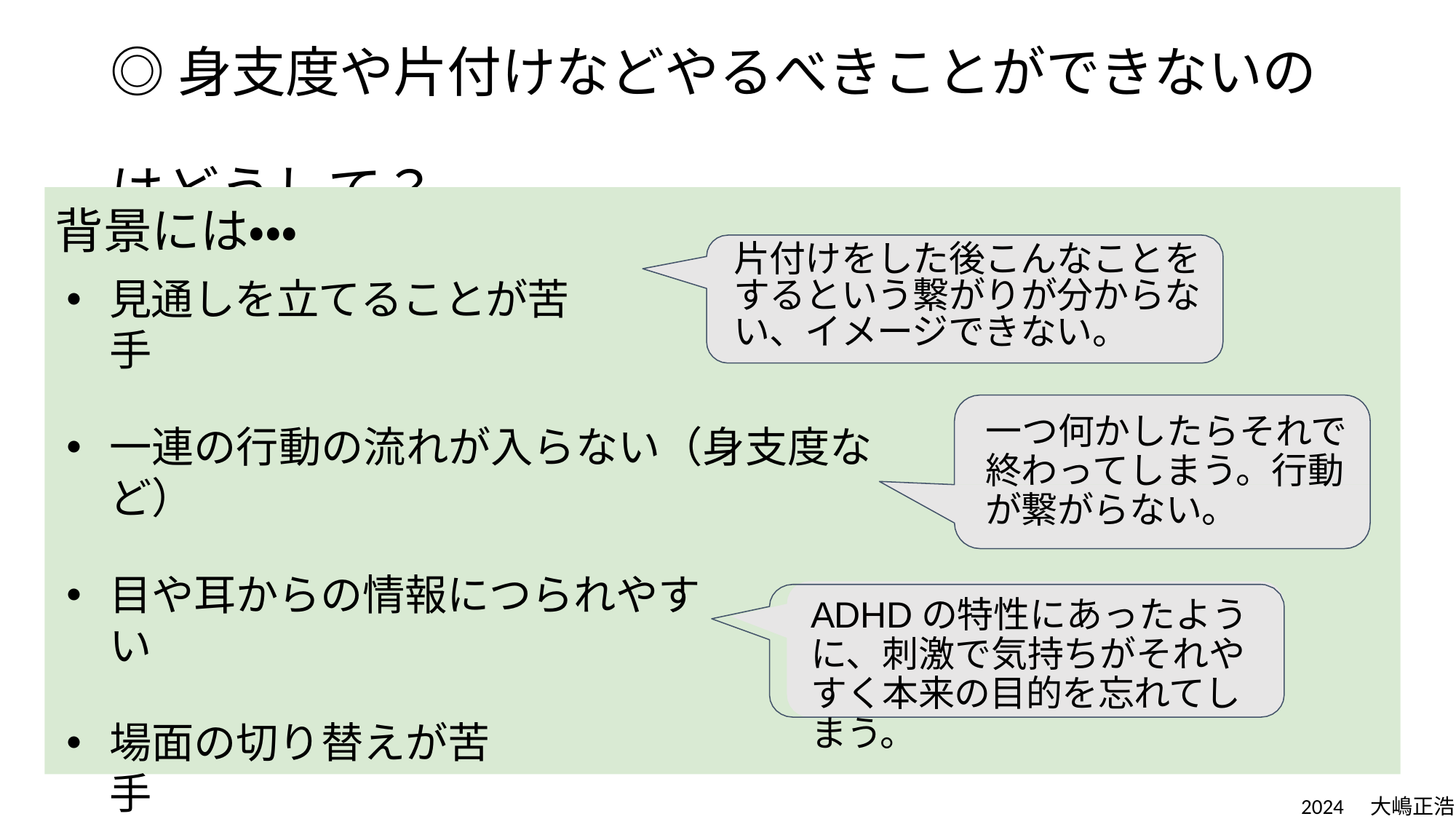

# ◎身支度や片付けなどやるべきことができないの	はどうして？
背景には・・・
見通しを立てることが苦手

片付けをした後こんなことをするという繋がりが分からない、イメージできない。

一つ何かしたらそれで終わってしまう。行動が繋がらない。
一連の行動の流れが入らない（身支度など）
目や耳からの情報につられやすい

ADHDの特性にあったように、刺激で気持ちがそれやすく本来の目的を忘れてしまう。
場面の切り替えが苦手
2024　大嶋正浩